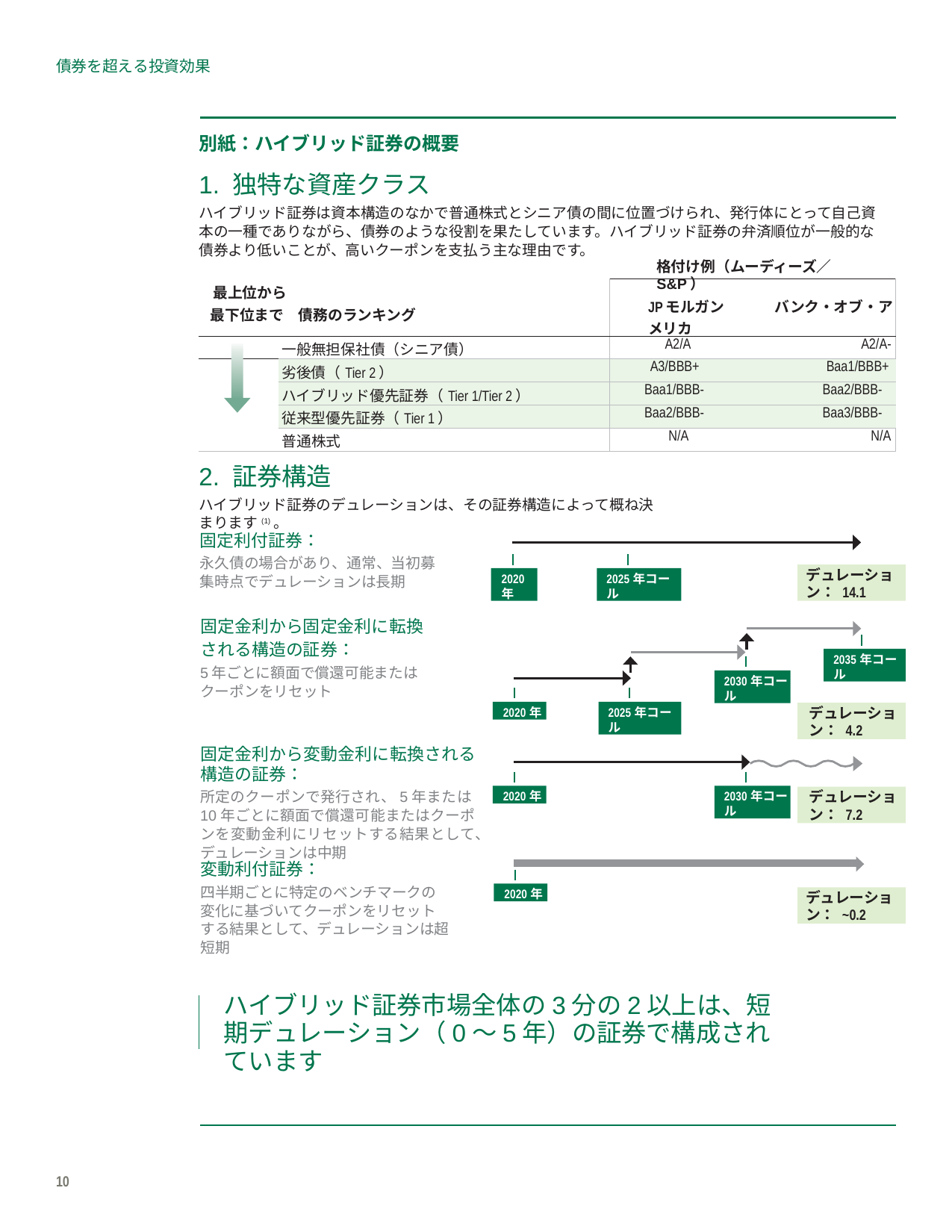

債券を超える投資効果

別紙：ハイブリッド証券の概要
1. 独特な資産クラス
ハイブリッド証券は資本構造のなかで普通株式とシニア債の間に位置づけられ、発行体にとって自己資本の一種でありながら、債券のような役割を果たしています。ハイブリッド証券の弁済順位が一般的な債券より低いことが、高いクーポンを支払う主な理由です。
格付け例（ムーディーズ／S&P）
| 最上位から 最下位まで　債務のランキング |  | JPモルガン バンク・オブ・アメリカ |
| --- | --- | --- |
| 一般無担保社債（シニア債） |  | A2/A A2/A- |
|  | 劣後債（Tier 2） | A3/BBB+ Baa1/BBB+ |
|  | ハイブリッド優先証券（Tier 1/Tier 2） | Baa1/BBB- Baa2/BBB- |
|  | 従来型優先証券（Tier 1） | Baa2/BBB- Baa3/BBB- |
| 普通株式 |  | N/A N/A |

2. 証券構造
ハイブリッド証券のデュレーションは、その証券構造によって概ね決まります(1)。
固定利付証券：
永久債の場合があり、通常、当初募集時点でデュレーションは長期

デュレーション： 14.1
2020年
2025年コール
固定金利から固定金利に転換される構造の証券：
5年ごとに額面で償還可能またはクーポンをリセット

2035年コール

2030年コール

2020年
2025年コール
デュレーション： 4.2
固定金利から変動金利に転換される構造の証券：
所定のクーポンで発行され、5年または10年ごとに額面で償還可能またはクーポンを変動金利にリセットする結果として、デュレーションは中期

2020年
2030年コール
デュレーション： 7.2
変動利付証券：
四半期ごとに特定のベンチマークの変化に基づいてクーポンをリセットする結果として、デュレーションは超短期

2020年
デュレーション： ~0.2
ハイブリッド証券市場全体の3分の2以上は、短期デュレーション（0～5年）の証券で構成されています

10